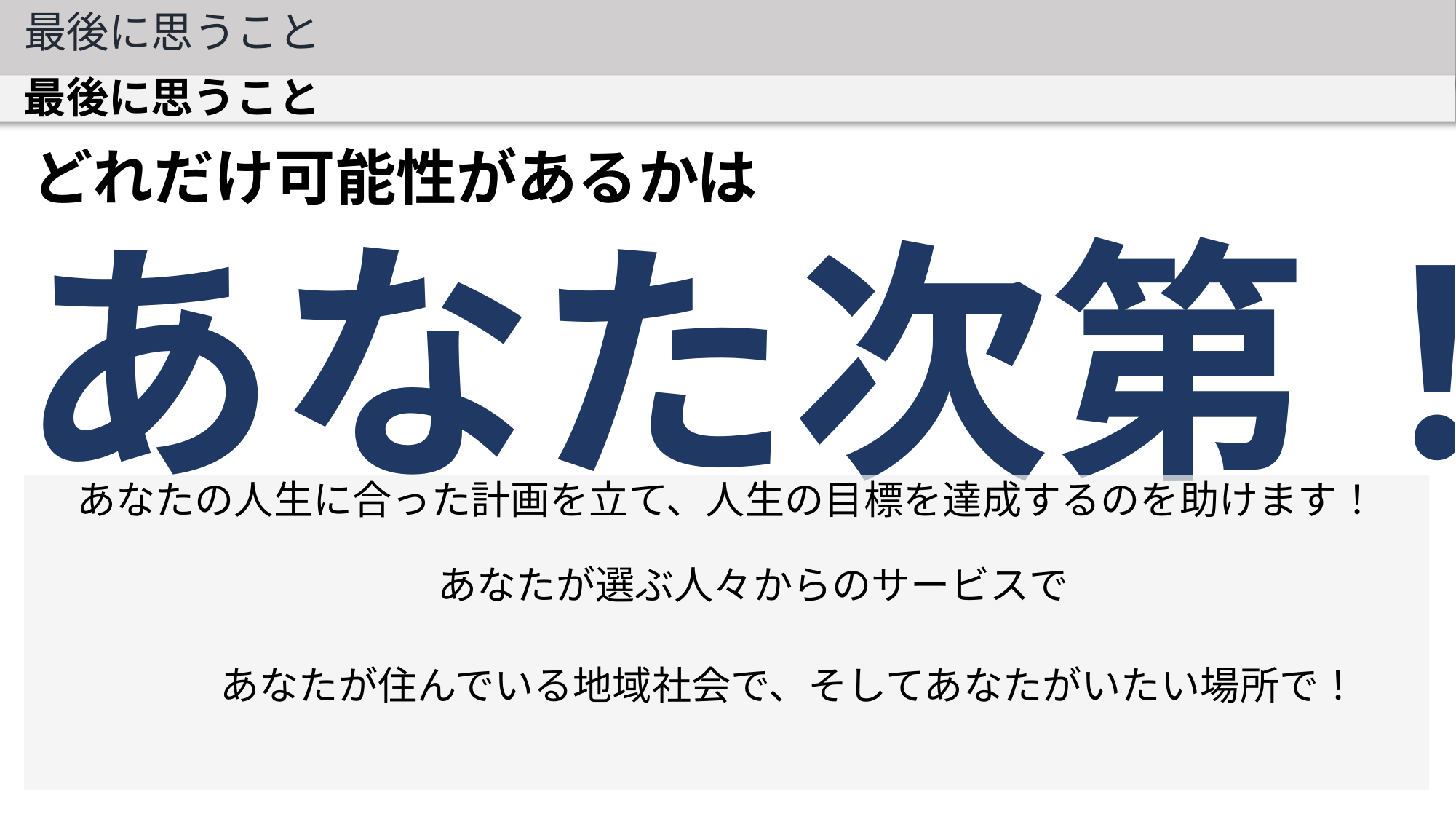

最後に思うこと
最後に思うこと
どれだけ可能性があるかは
あなた次第！
あなたの人生に合った計画を立て、人生の目標を達成するのを助けます！
      あなたが選ぶ人々からのサービスで
             あなたが住んでいる地域社会で、そしてあなたがいたい場所で！